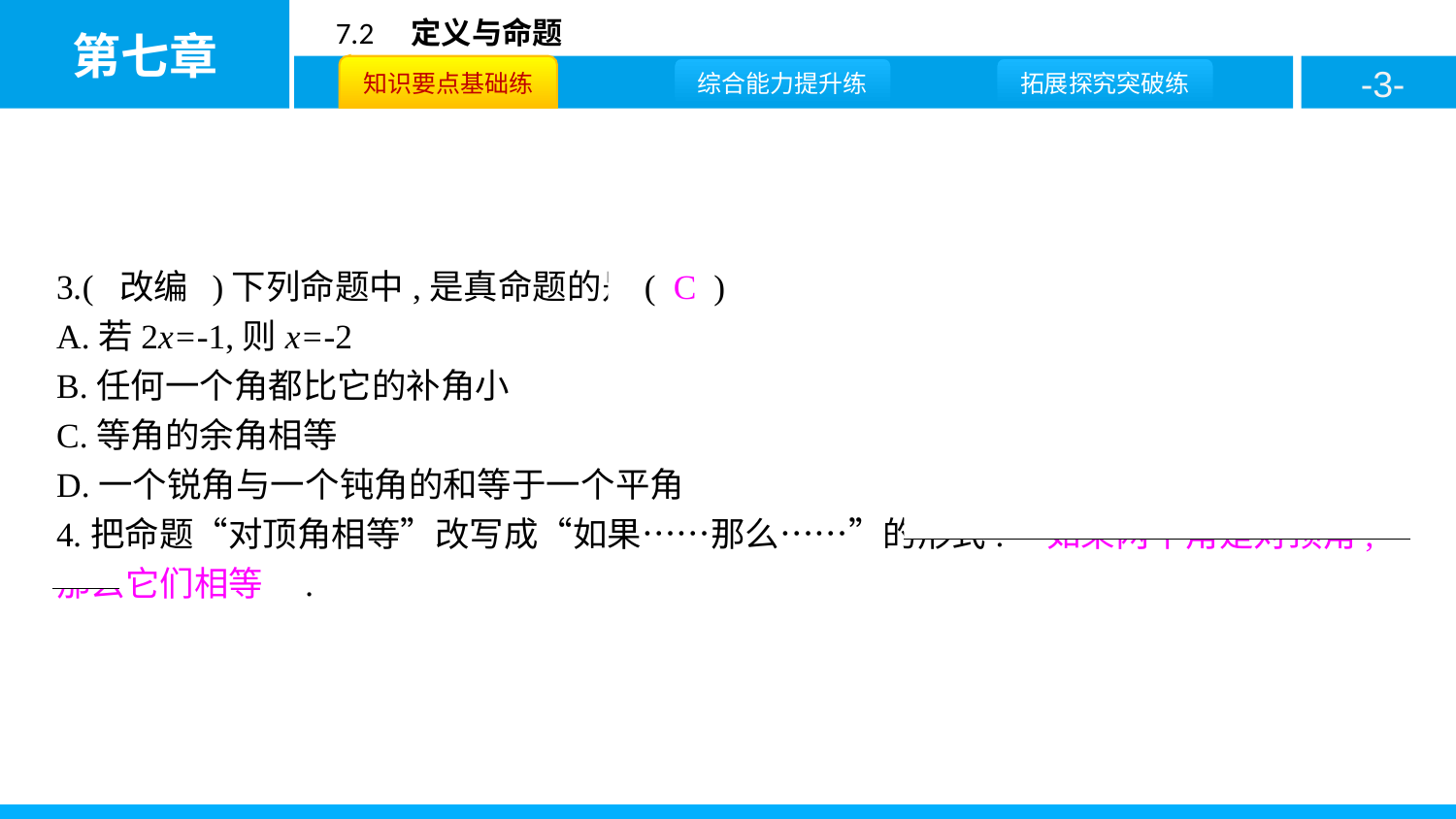

3.(  改编  )下列命题中,是真命题的是(  C  )
A.若2x=-1,则x=-2
B.任何一个角都比它的补角小
C.等角的余角相等
D.一个锐角与一个钝角的和等于一个平角
4.把命题“对顶角相等”改写成“如果……那么……”的形式:　如果两个角是对顶角,那么它们相等　.